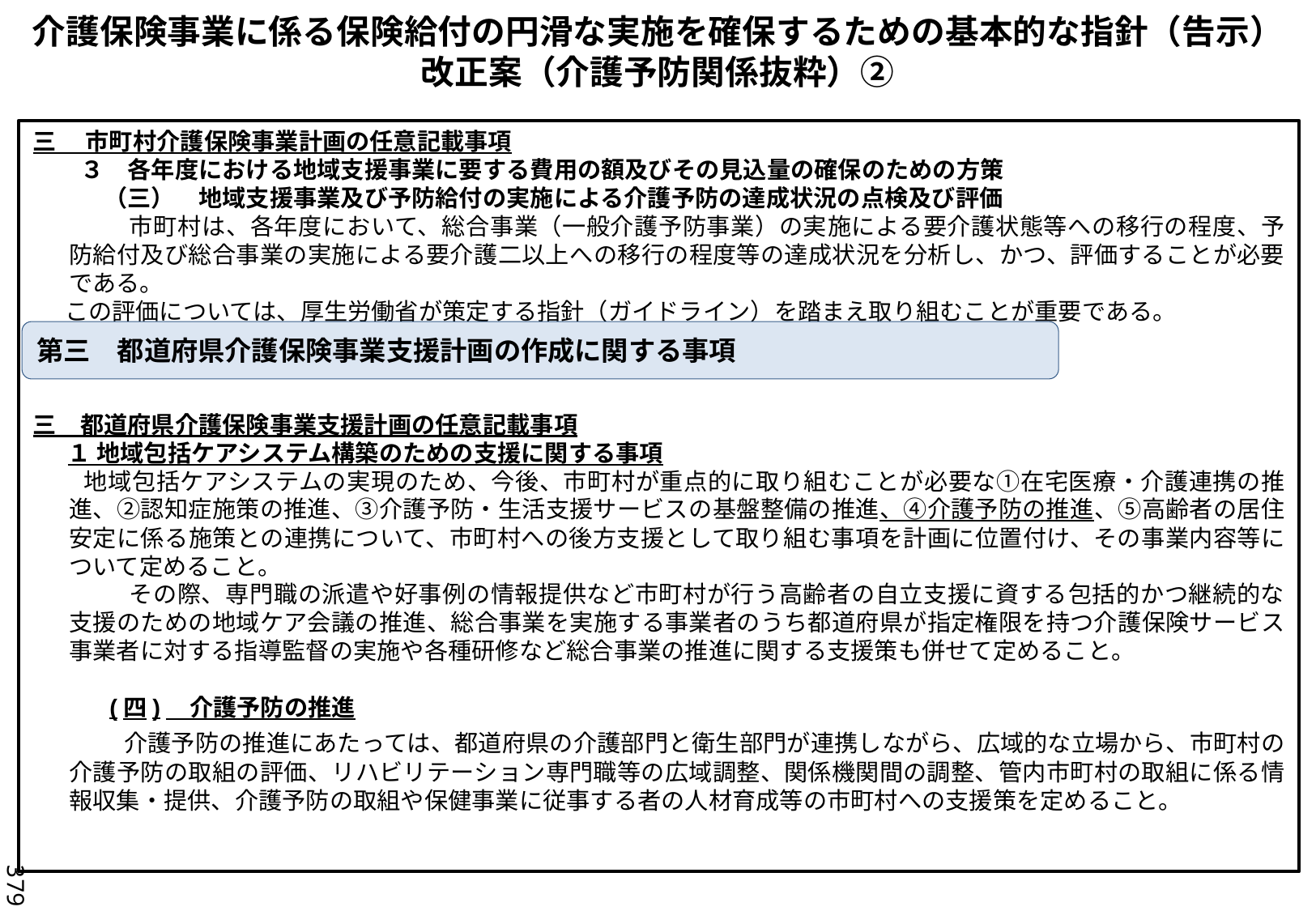

介護保険事業に係る保険給付の円滑な実施を確保するための基本的な指針（告示）
改正案（介護予防関係抜粋）②
三　 市町村介護保険事業計画の任意記載事項
　　３　各年度における地域支援事業に要する費用の額及びその見込量の確保のための方策
　　　（三）　地域支援事業及び予防給付の実施による介護予防の達成状況の点検及び評価
　　　　市町村は、各年度において、総合事業（一般介護予防事業）の実施による要介護状態等への移行の程度、予防給付及び総合事業の実施による要介護二以上への移行の程度等の達成状況を分析し、かつ、評価することが必要である。
     この評価については、厚生労働省が策定する指針（ガイドライン）を踏まえ取り組むことが重要である。

三　都道府県介護保険事業支援計画の任意記載事項
 　１ 地域包括ケアシステム構築のための支援に関する事項
        地域包括ケアシステムの実現のため、今後、市町村が重点的に取り組むことが必要な①在宅医療・介護連携の推進、②認知症施策の推進、③介護予防・生活支援サービスの基盤整備の推進、④介護予防の推進、⑤高齢者の居住安定に係る施策との連携について、市町村への後方支援として取り組む事項を計画に位置付け、その事業内容等について定めること。
　　　　その際、専門職の派遣や好事例の情報提供など市町村が行う高齢者の自立支援に資する包括的かつ継続的な支援のための地域ケア会議の推進、総合事業を実施する事業者のうち都道府県が指定権限を持つ介護保険サービス事業者に対する指導監督の実施や各種研修など総合事業の推進に関する支援策も併せて定めること。

　　　(四)　介護予防の推進
　　　介護予防の推進にあたっては、都道府県の介護部門と衛生部門が連携しながら、広域的な立場から、市町村の介護予防の取組の評価、リハビリテーション専門職等の広域調整、関係機関間の調整、管内市町村の取組に係る情報収集・提供、介護予防の取組や保健事業に従事する者の人材育成等の市町村への支援策を定めること。
第三　都道府県介護保険事業支援計画の作成に関する事項
379